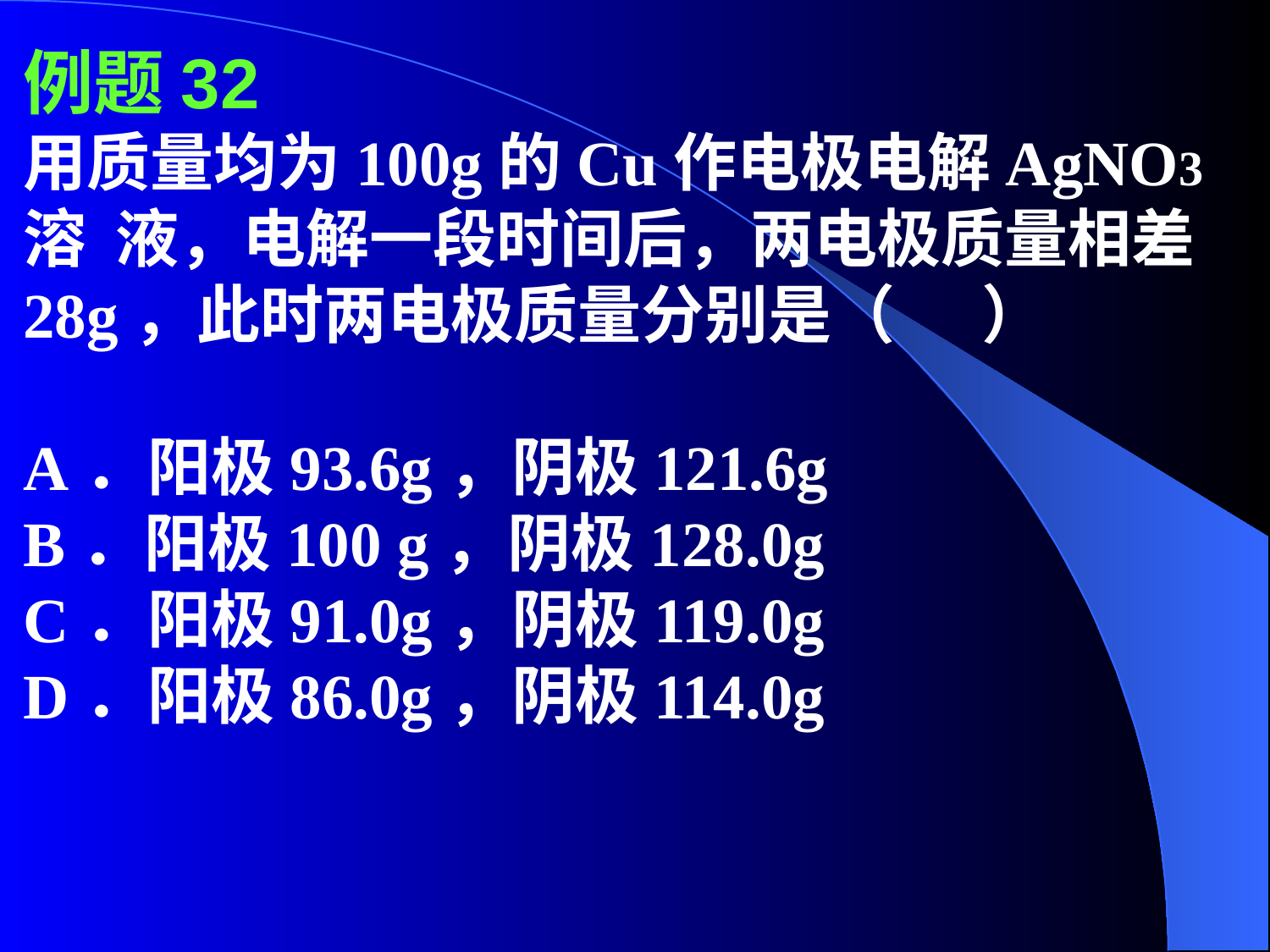

例题32
用质量均为100g的Cu作电极电解AgNO3溶  液，电解一段时间后，两电极质量相差28g，此时两电极质量分别是（      ）

A．阳极93.6g，阴极121.6g
B．阳极100 g，阴极128.0g
C．阳极91.0g，阴极119.0g
D．阳极86.0g，阴极114.0g

81